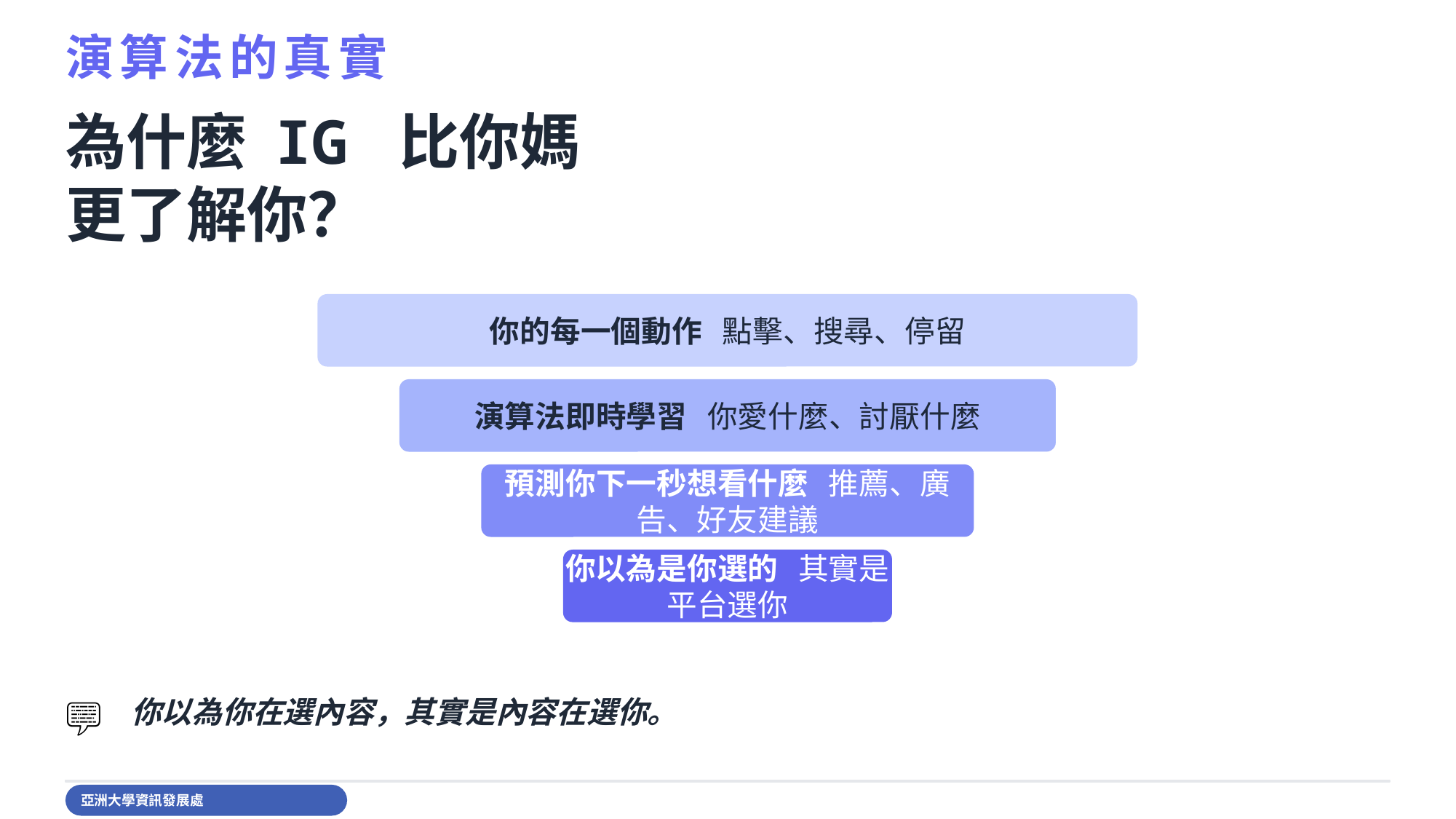

演算法的真實
為什麼 IG 比你媽
更了解你？

你的每一個動作   點擊、搜尋、停留

演算法即時學習   你愛什麼、討厭什麼

預測你下一秒想看什麼   推薦、廣告、好友建議

你以為是你選的   其實是平台選你
你以為你在選內容，其實是內容在選你。
💬

亞洲大學資訊發展處